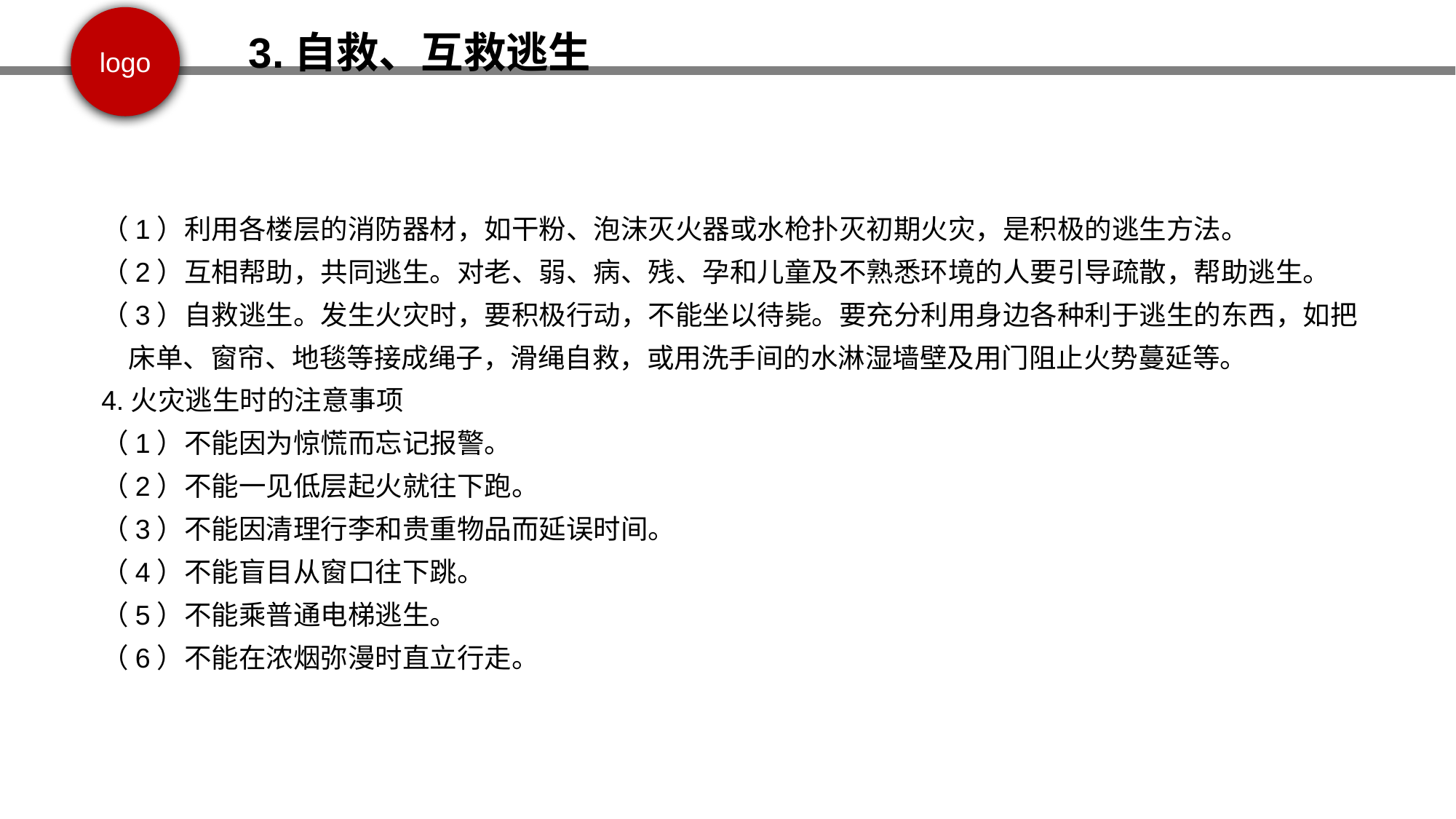

3.自救、互救逃生
（1）利用各楼层的消防器材，如干粉、泡沫灭火器或水枪扑灭初期火灾，是积极的逃生方法。
（2）互相帮助，共同逃生。对老、弱、病、残、孕和儿童及不熟悉环境的人要引导疏散，帮助逃生。
（3）自救逃生。发生火灾时，要积极行动，不能坐以待毙。要充分利用身边各种利于逃生的东西，如把床单、窗帘、地毯等接成绳子，滑绳自救，或用洗手间的水淋湿墙壁及用门阻止火势蔓延等。
4.火灾逃生时的注意事项
（1）不能因为惊慌而忘记报警。
（2）不能一见低层起火就往下跑。
（3）不能因清理行李和贵重物品而延误时间。
（4）不能盲目从窗口往下跳。
（5）不能乘普通电梯逃生。
（6）不能在浓烟弥漫时直立行走。